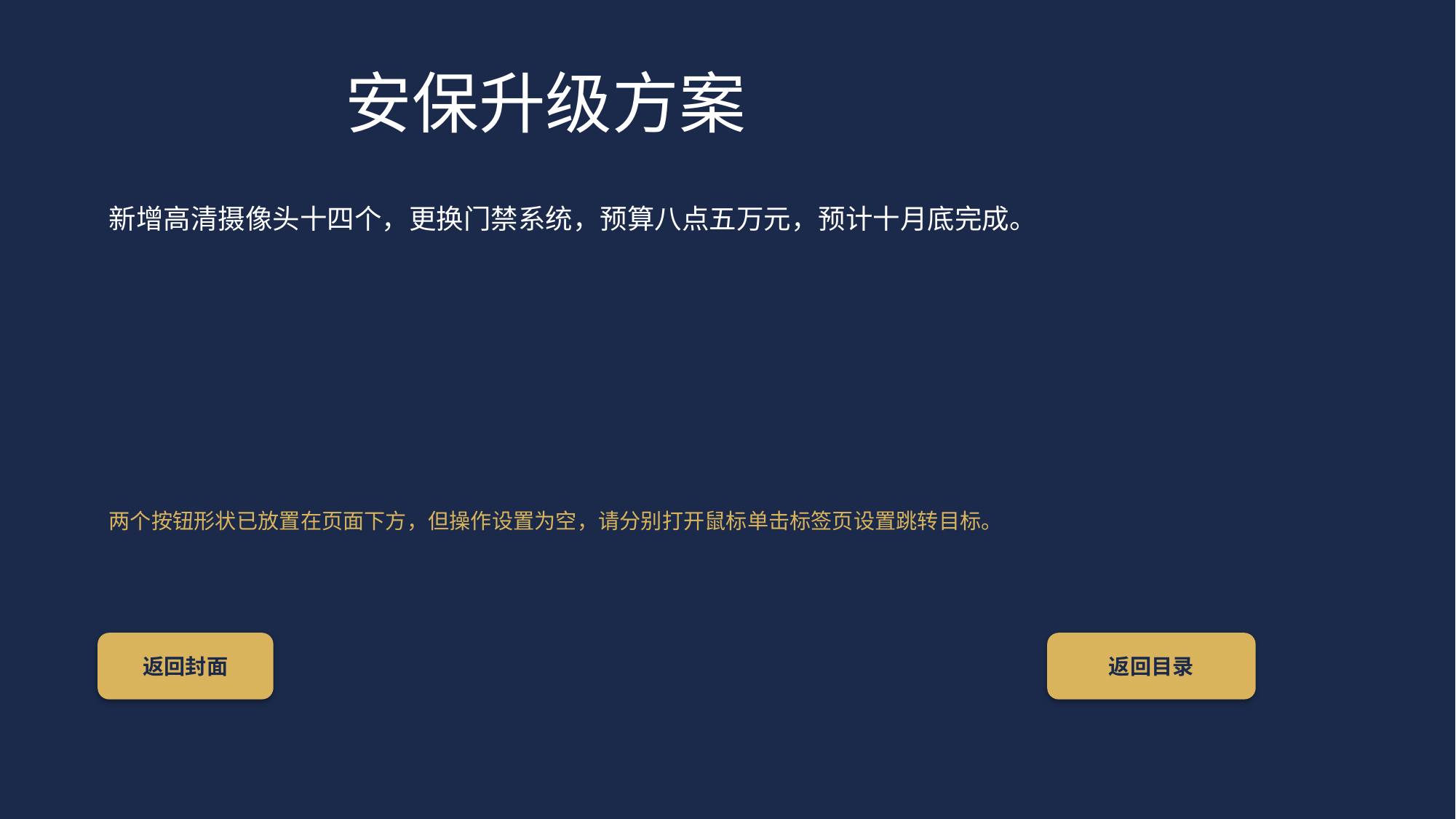

# 安保升级方案
新增高清摄像头十四个，更换门禁系统，预算八点五万元，预计十月底完成。
两个按钮形状已放置在页面下方，但操作设置为空，请分别打开鼠标单击标签页设置跳转目标。
返回封面
返回目录